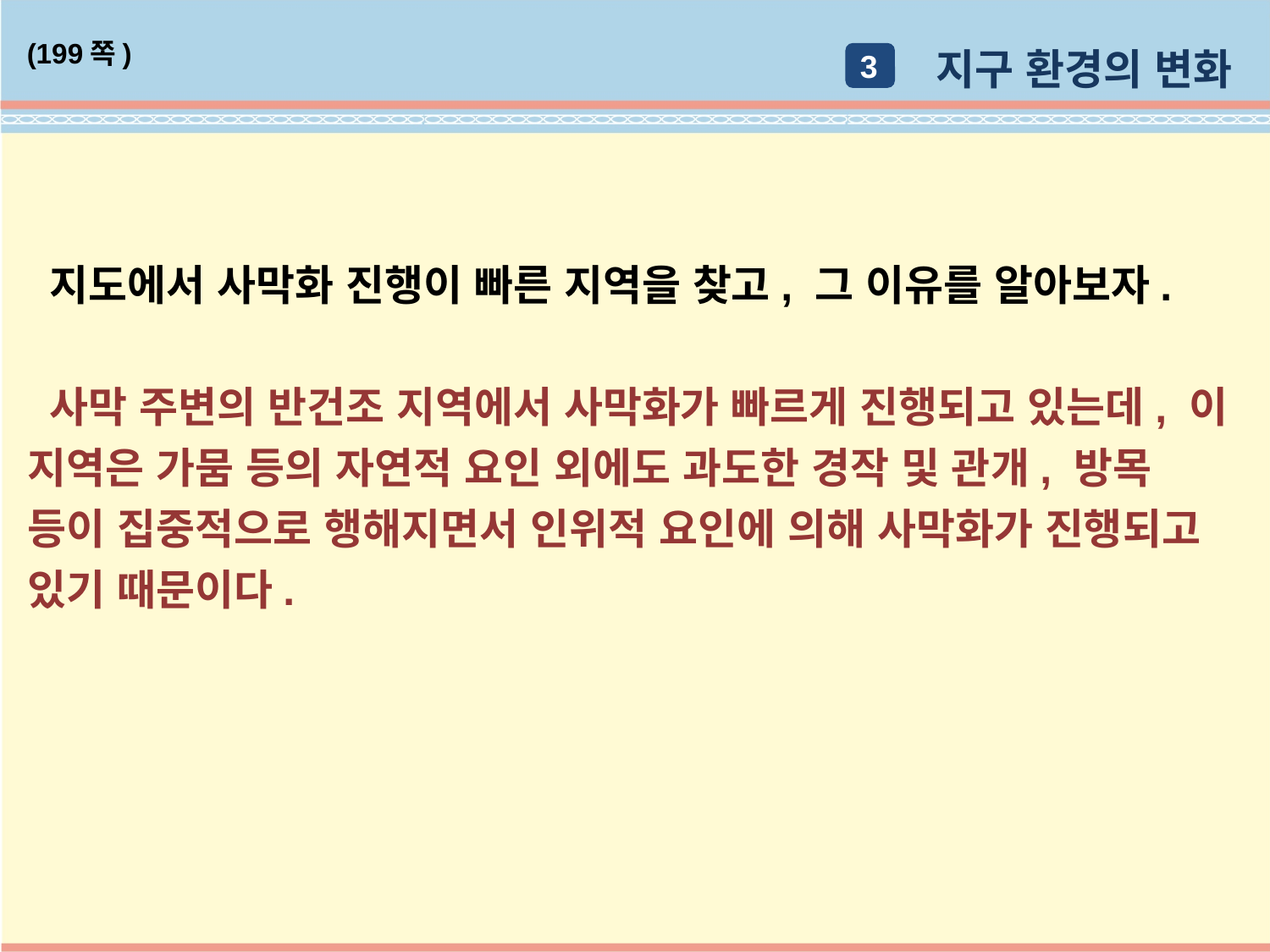

지구 환경의 변화
(199쪽)
3
 지도에서 사막화 진행이 빠른 지역을 찾고, 그 이유를 알아보자.

 사막 주변의 반건조 지역에서 사막화가 빠르게 진행되고 있는데, 이 지역은 가뭄 등의 자연적 요인 외에도 과도한 경작 및 관개, 방목 등이 집중적으로 행해지면서 인위적 요인에 의해 사막화가 진행되고 있기 때문이다.